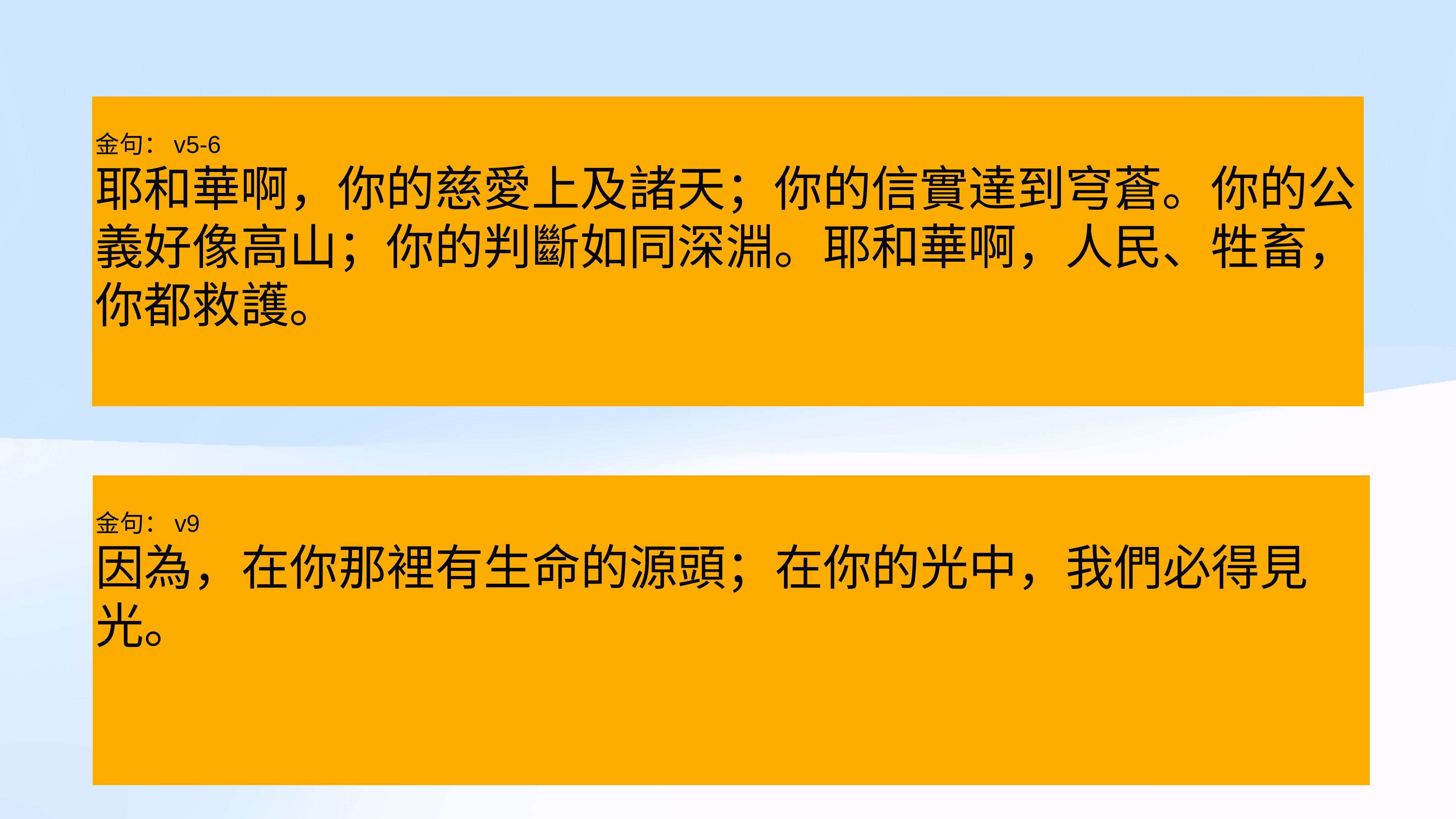

金句：v5-6
耶和華啊，你的慈愛上及諸天；你的信實達到穹蒼。你的公義好像高山；你的判斷如同深淵。耶和華啊，人民、牲畜，你都救護。

金句：v9
因為，在你那裡有生命的源頭；在你的光中，我們必得見光。